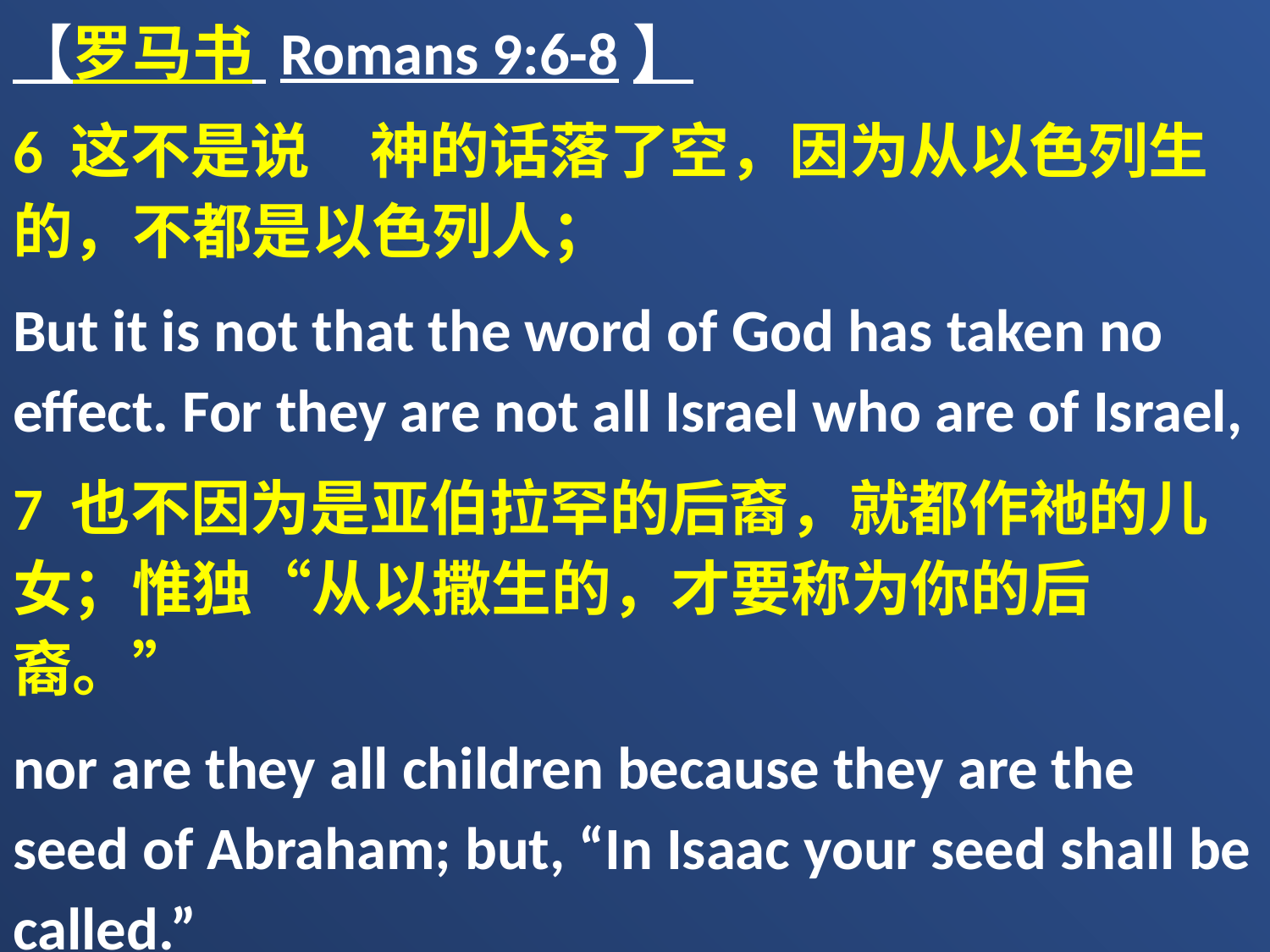

【罗马书 Romans 9:6-8】
6 这不是说　神的话落了空，因为从以色列生的，不都是以色列人；
But it is not that the word of God has taken no effect. For they are not all Israel who are of Israel,
7 也不因为是亚伯拉罕的后裔，就都作祂的儿女；惟独“从以撒生的，才要称为你的后裔。”
nor are they all children because they are the seed of Abraham; but, “In Isaac your seed shall be called.”